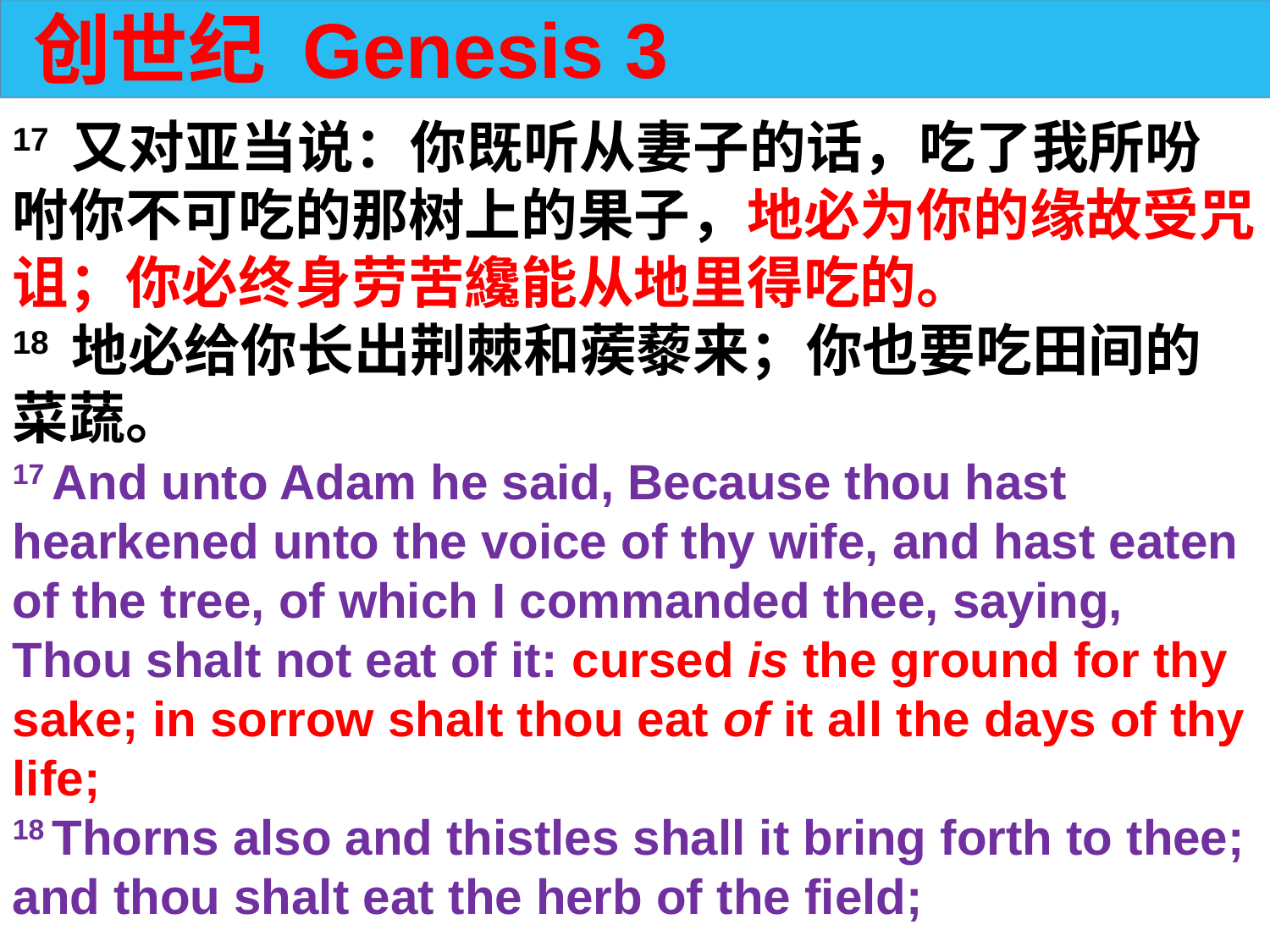

创世纪 Genesis 3
17 又对亚当说：你既听从妻子的话，吃了我所吩咐你不可吃的那树上的果子，地必为你的缘故受咒诅；你必终身劳苦纔能从地里得吃的。
18 地必给你长出荆棘和蒺藜来；你也要吃田间的菜蔬。
17 And unto Adam he said, Because thou hast hearkened unto the voice of thy wife, and hast eaten of the tree, of which I commanded thee, saying, Thou shalt not eat of it: cursed is the ground for thy sake; in sorrow shalt thou eat of it all the days of thy life;
18 Thorns also and thistles shall it bring forth to thee; and thou shalt eat the herb of the field;